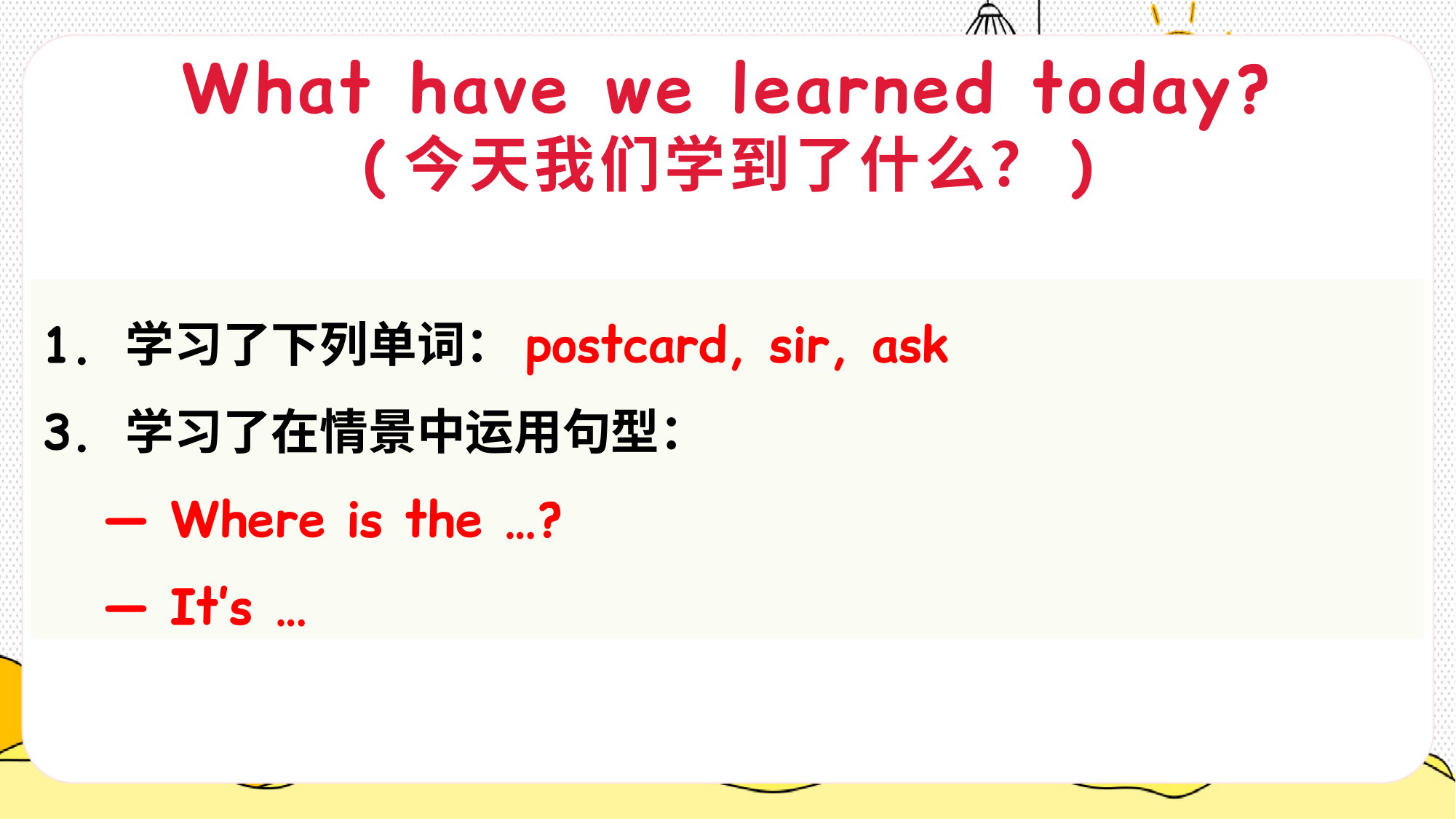

What have we learned today?
(今天我们学到了什么？)
1. 学习了下列单词：postcard, sir, ask
3. 学习了在情景中运用句型：
   — Where is the …?
   — It’s …